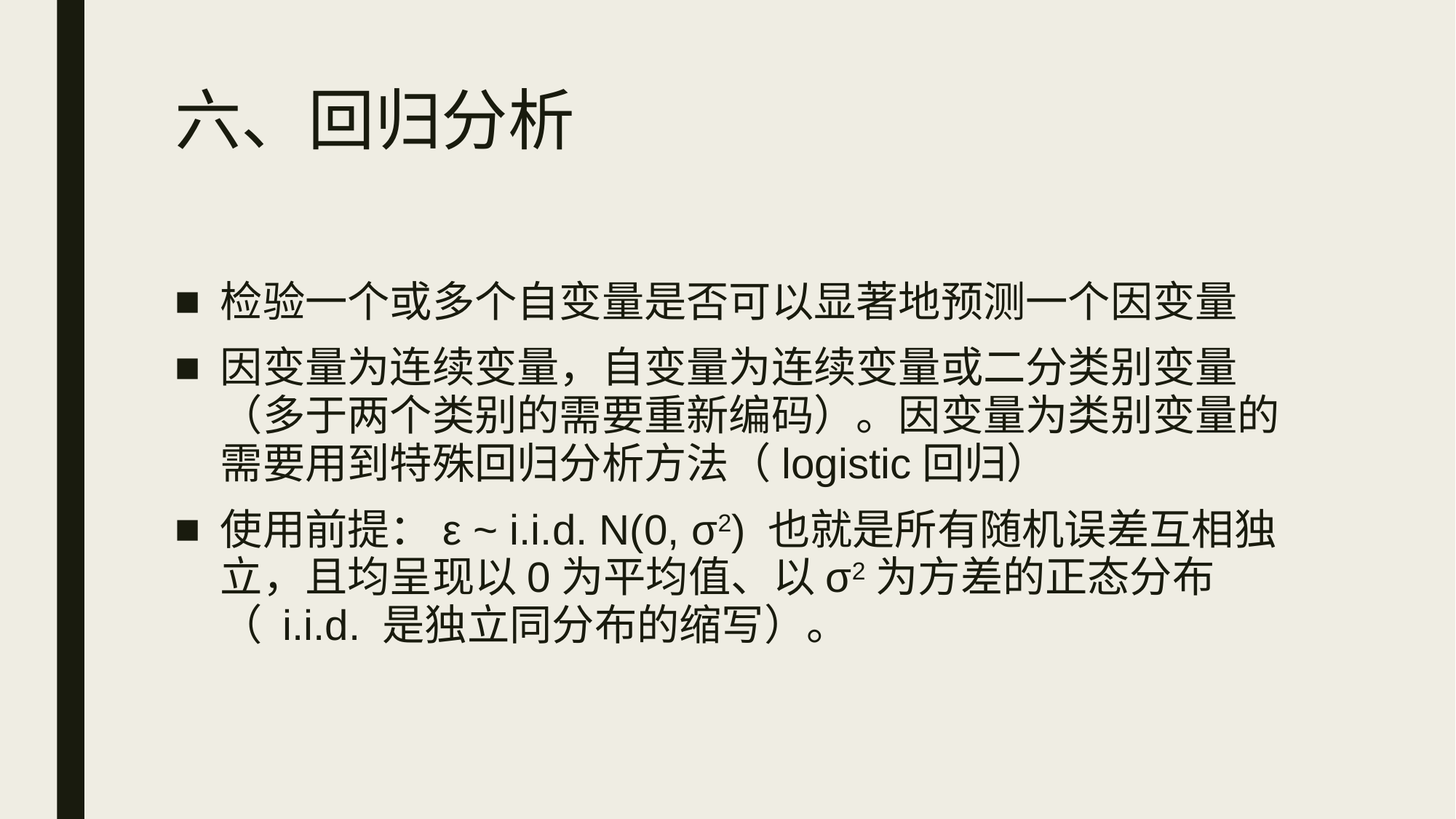

# 六、回归分析
检验一个或多个自变量是否可以显著地预测一个因变量
因变量为连续变量，自变量为连续变量或二分类别变量（多于两个类别的需要重新编码）。因变量为类别变量的需要用到特殊回归分析方法（logistic回归）
使用前提：ε ~ i.i.d. N(0, σ2) 也就是所有随机误差互相独立，且均呈现以0为平均值、以σ2为方差的正态分布（ i.i.d. 是独立同分布的缩写）。